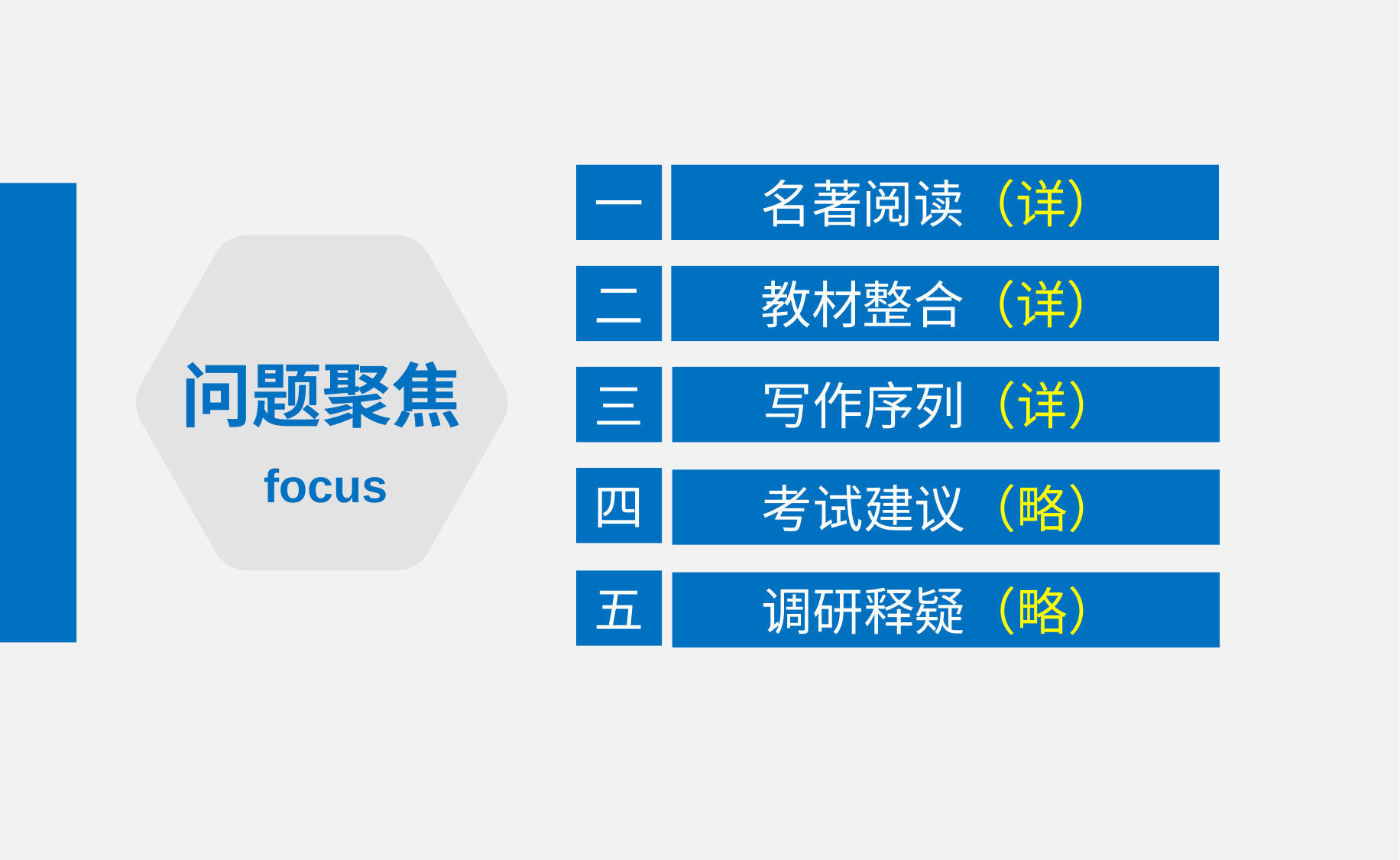

名著阅读（详）
一
二
教材整合（详）
写作序列（详）
三

问题聚焦
 focus
四
考试建议（略）
五
调研释疑（略）